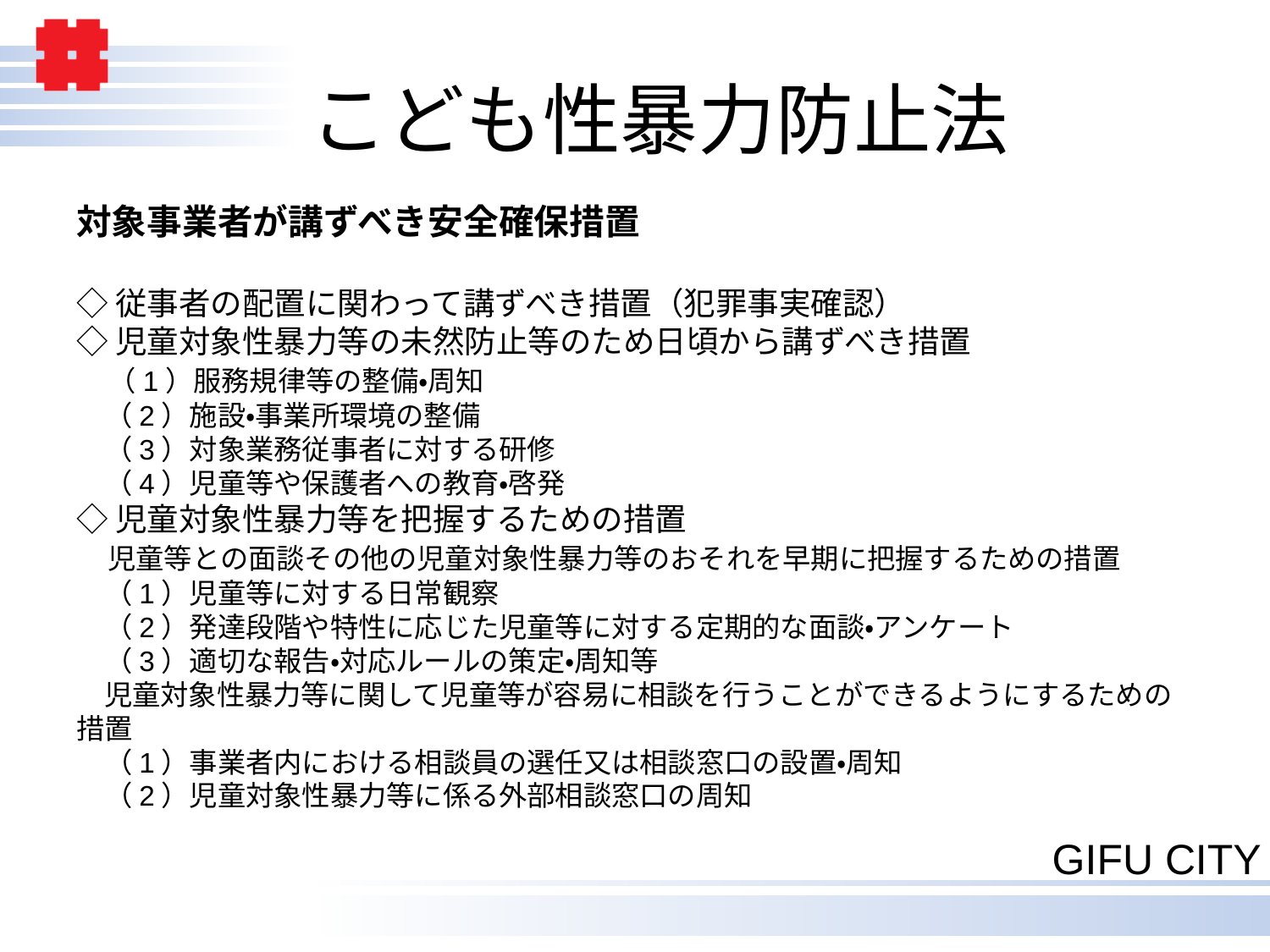

# こども性暴力防止法
対象事業者が講ずべき安全確保措置

◇従事者の配置に関わって講ずべき措置（犯罪事実確認）
◇児童対象性暴力等の未然防止等のため日頃から講ずべき措置
　（1）服務規律等の整備・周知
　（2）施設・事業所環境の整備
　（3）対象業務従事者に対する研修
　（4）児童等や保護者への教育・啓発
◇児童対象性暴力等を把握するための措置
　児童等との面談その他の児童対象性暴力等のおそれを早期に把握するための措置
　（1）児童等に対する日常観察
　（2）発達段階や特性に応じた児童等に対する定期的な面談・アンケート
　（3）適切な報告・対応ルールの策定・周知等
　児童対象性暴力等に関して児童等が容易に相談を行うことができるようにするための措置
　（1）事業者内における相談員の選任又は相談窓口の設置・周知
　（2）児童対象性暴力等に係る外部相談窓口の周知